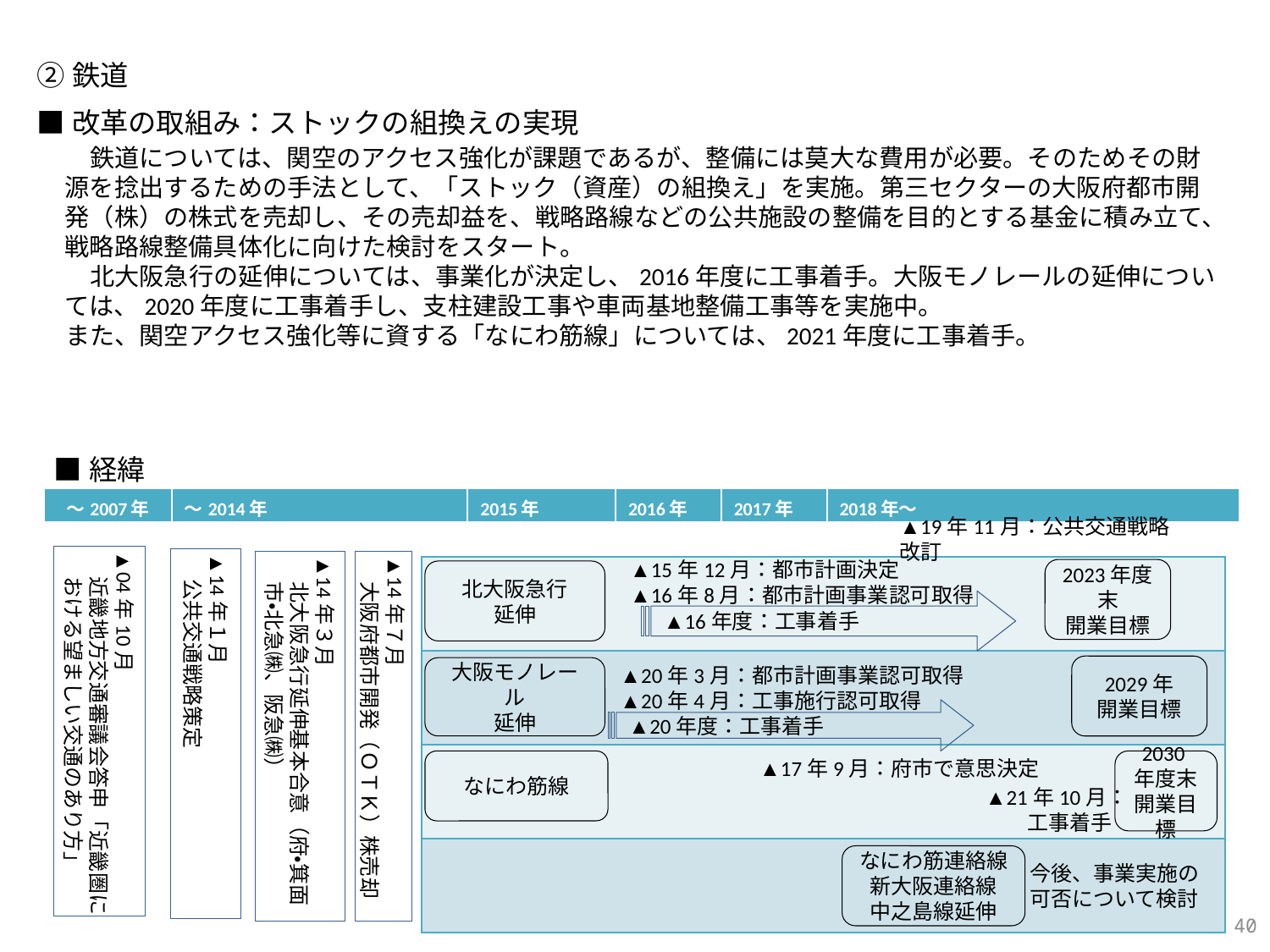

②鉄道
■改革の取組み：ストックの組換えの実現
　鉄道については、関空のアクセス強化が課題であるが、整備には莫大な費用が必要。そのためその財源を捻出するための手法として、「ストック（資産）の組換え」を実施。第三セクターの大阪府都市開発（株）の株式を売却し、その売却益を、戦略路線などの公共施設の整備を目的とする基金に積み立て、戦略路線整備具体化に向けた検討をスタート。
　北大阪急行の延伸については、事業化が決定し、2016年度に工事着手。大阪モノレールの延伸については、2020年度に工事着手し、支柱建設工事や車両基地整備工事等を実施中。
また、関空アクセス強化等に資する「なにわ筋線」については、2021年度に工事着手。
■経緯
| ～2007年 | ～2014年 | 2015年 | 2016年 | 2017年 | 2018年～ |
| --- | --- | --- | --- | --- | --- |
▲19年11月：公共交通戦略改訂
▲04年10月
近畿地方交通審議会答申「近畿圏における望ましい交通のあり方」
▲14年１月
公共交通戦略策定
▲14年３月
北大阪急行延伸基本合意（府・箕面市・北急㈱、阪急㈱）
▲14年７月
大阪府都市開発（ＯＴＫ）株売却
▲15年12月：都市計画決定
▲16年8月：都市計画事業認可取得
|  |
| --- |
|  |
|  |
|  |
2023年度末
開業目標
北大阪急行
延伸
▲16年度：工事着手
▲20年3月：都市計画事業認可取得
▲20年4月：工事施行認可取得
2029年
開業目標
大阪モノレール
延伸
▲20年度：工事着手
▲17年9月：府市で意思決定
なにわ筋線
2030年度末開業目標
▲21年10月：
　　工事着手
なにわ筋連絡線新大阪連絡線
中之島線延伸
今後、事業実施の可否について検討
40